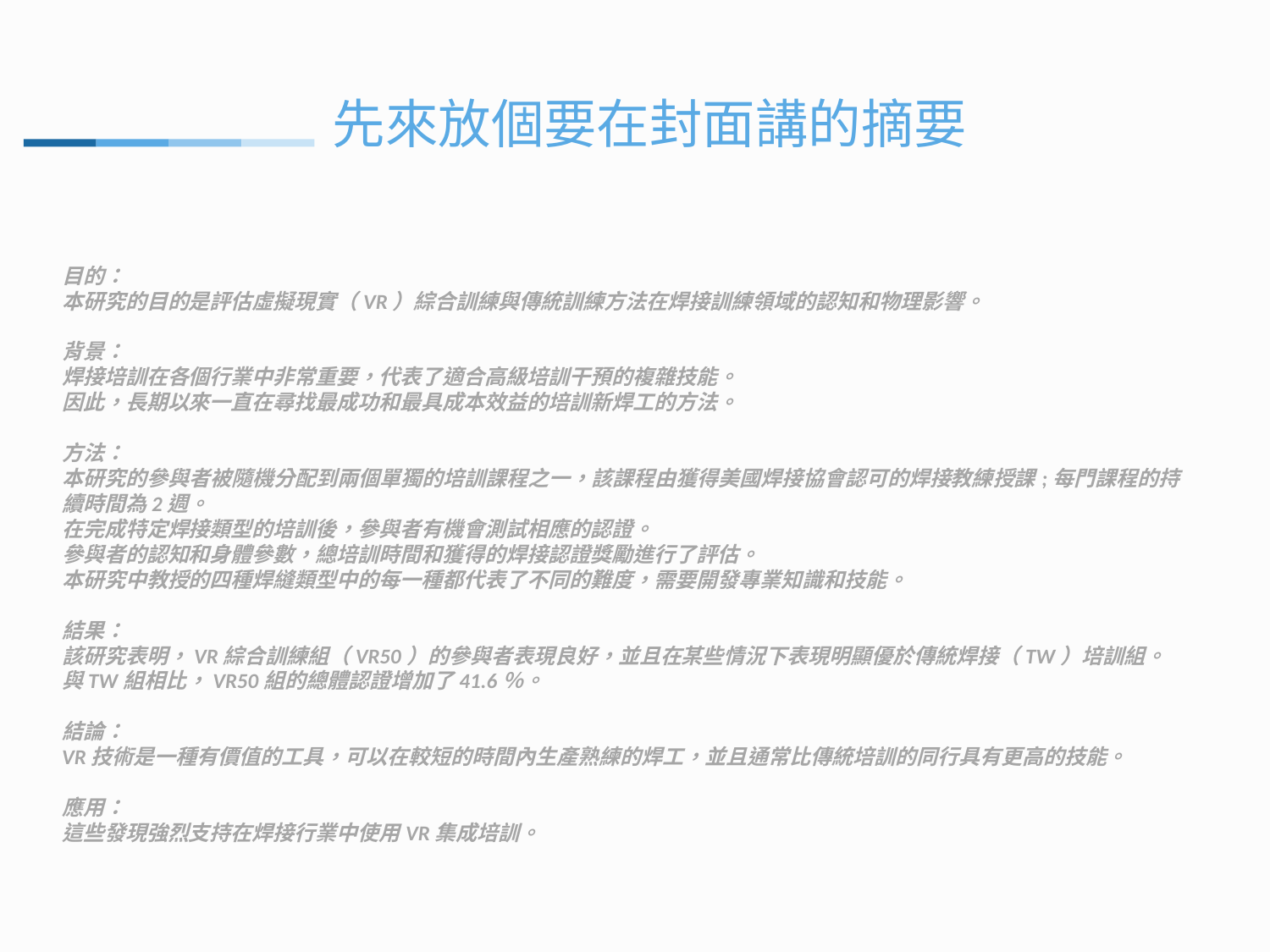

# 先來放個要在封面講的摘要

目的：
本研究的目的是評估虛擬現實（VR）綜合訓練與傳統訓練方法在焊接訓練領域的認知和物理影響。

背景：
焊接培訓在各個行業中非常重要，代表了適合高級培訓干預的複雜技能。
因此，長期以來一直在尋找最成功和最具成本效益的培訓新焊工的方法。

方法：
本研究的參與者被隨機分配到兩個單獨的培訓課程之一，該課程由獲得美國焊接協會認可的焊接教練授課;每門課程的持續時間為2週。
在完成特定焊接類型的培訓後，參與者有機會測試相應的認證。
參與者的認知和身體參數，總培訓時間和獲得的焊接認證獎勵進行了評估。
本研究中教授的四種焊縫類型中的每一種都代表了不同的難度，需要開發專業知識和技能。

結果：
該研究表明，VR綜合訓練組（VR50）的參與者表現良好，並且在某些情況下表現明顯優於傳統焊接（TW）培訓組。
與TW組相比，VR50組的總體認證增加了41.6％。

結論：
VR技術是一種有價值的工具，可以在較短的時間內生產熟練的焊工，並且通常比傳統培訓的同行具有更高的技能。

應用：
這些發現強烈支持在焊接行業中使用VR集成培訓。